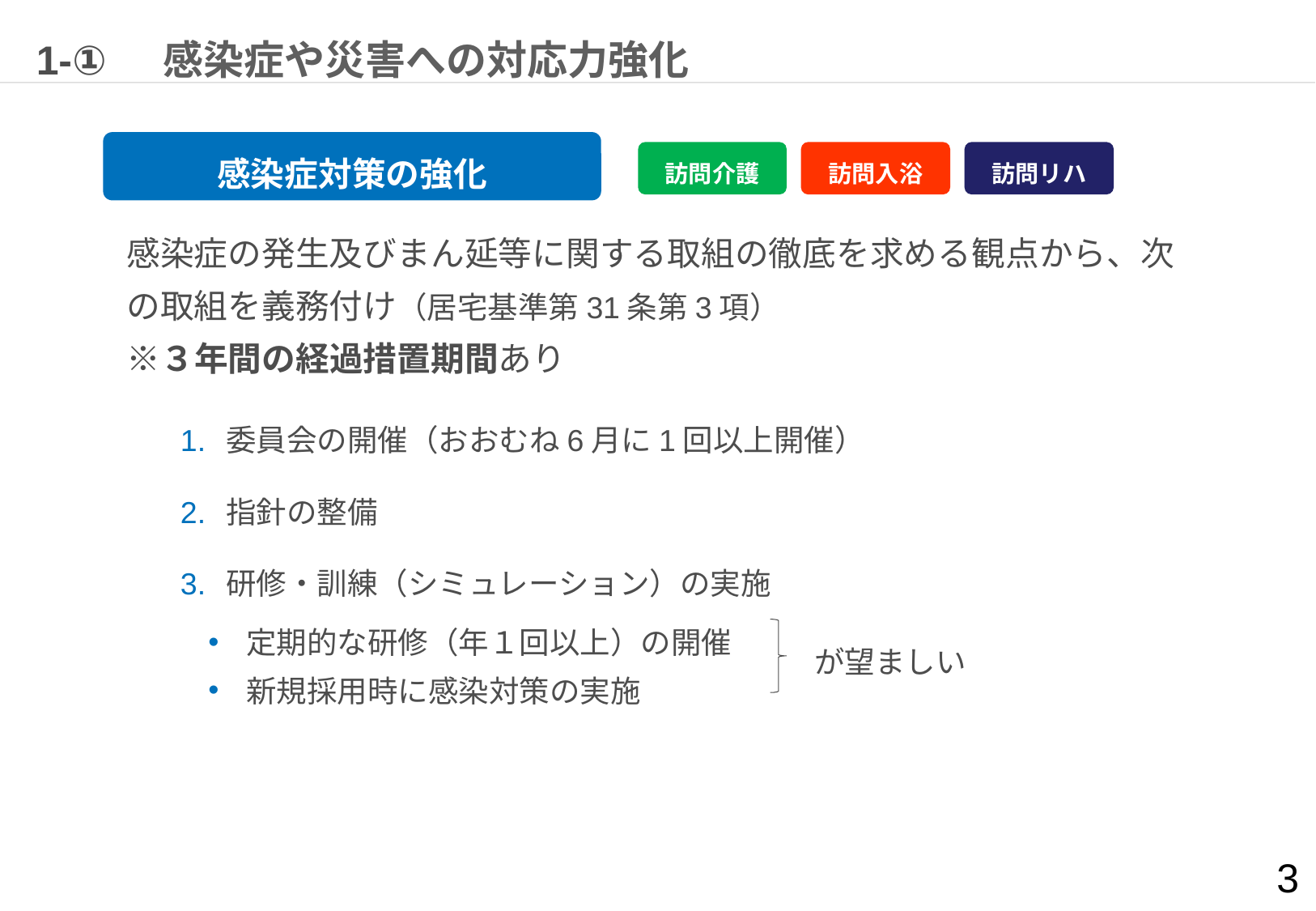

# 1-①　感染症や災害への対応力強化
感染症対策の強化
訪問介護
訪問入浴
訪問リハ
感染症の発生及びまん延等に関する取組の徹底を求める観点から、次の取組を義務付け（居宅基準第31条第3項）
※３年間の経過措置期間あり

委員会の開催（おおむね6月に1回以上開催）
指針の整備
研修・訓練（シミュレーション）の実施
定期的な研修（年１回以上）の開催

が望ましい
新規採用時に感染対策の実施
3